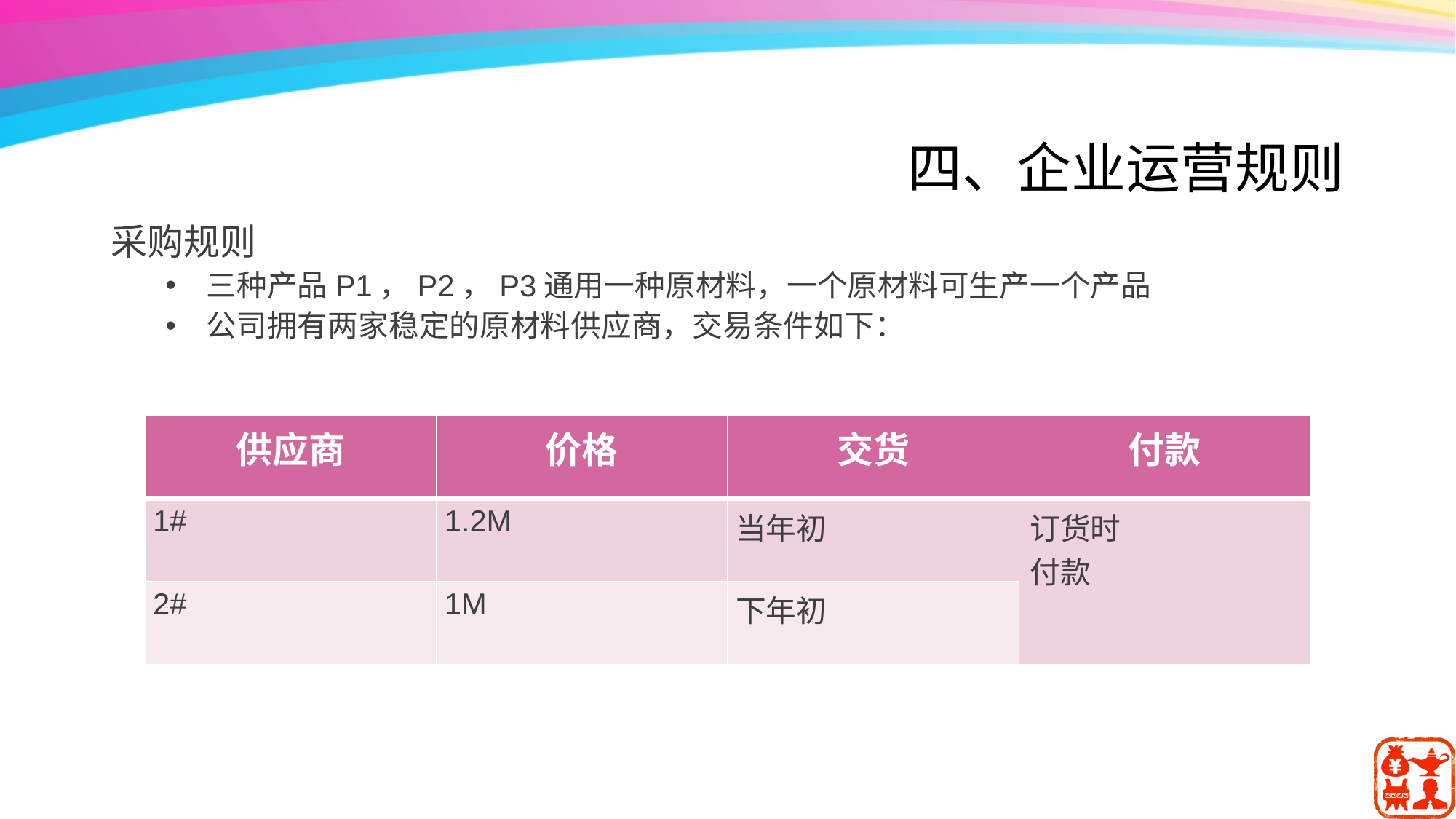

# 四、企业运营规则
采购规则
三种产品P1，P2，P3通用一种原材料，一个原材料可生产一个产品
公司拥有两家稳定的原材料供应商，交易条件如下：
| 供应商 | 价格 | 交货 | 付款 |
| --- | --- | --- | --- |
| 1# | 1.2M | 当年初 | 订货时 付款 |
| 2# | 1M | 下年初 |  |